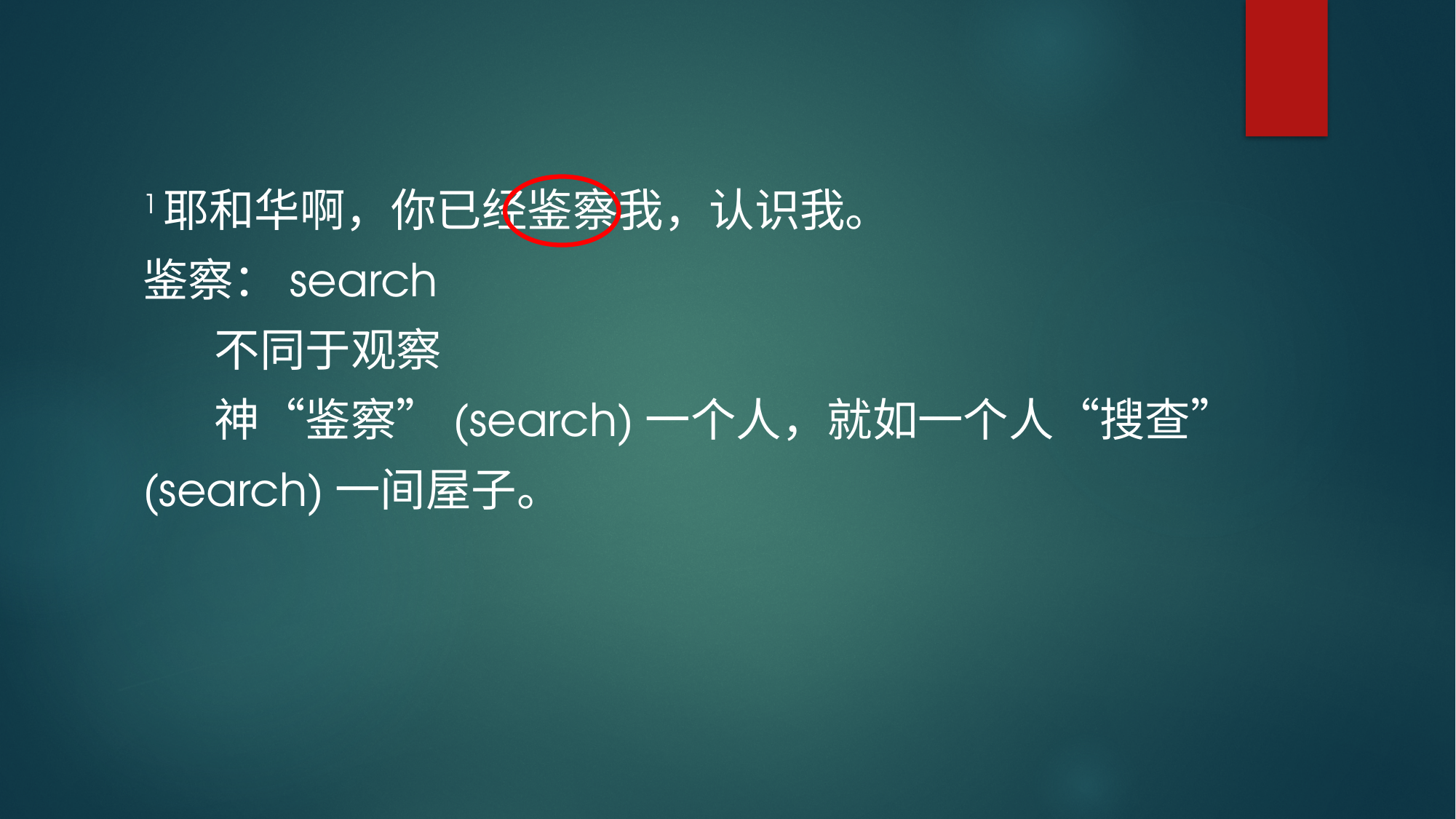

#
1耶和华啊，你已经鉴察我，认识我。
鉴察：search
      不同于观察
      神“鉴察”(search)一个人，就如一个人“搜查”
(search)一间屋子。